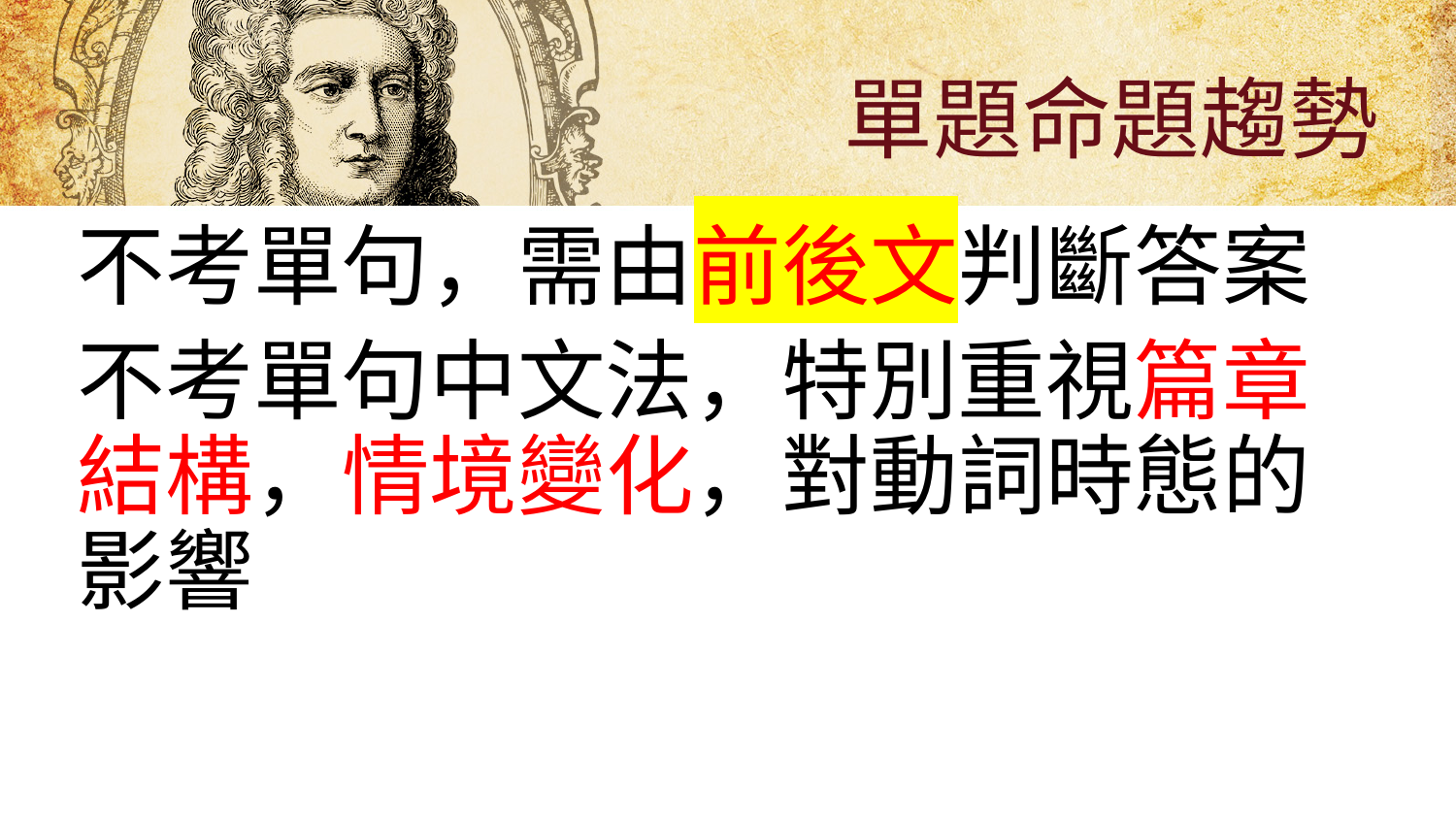

# 單題命題趨勢
不考單句，需由前後文判斷答案
不考單句中文法，特別重視篇章結構，情境變化，對動詞時態的影響